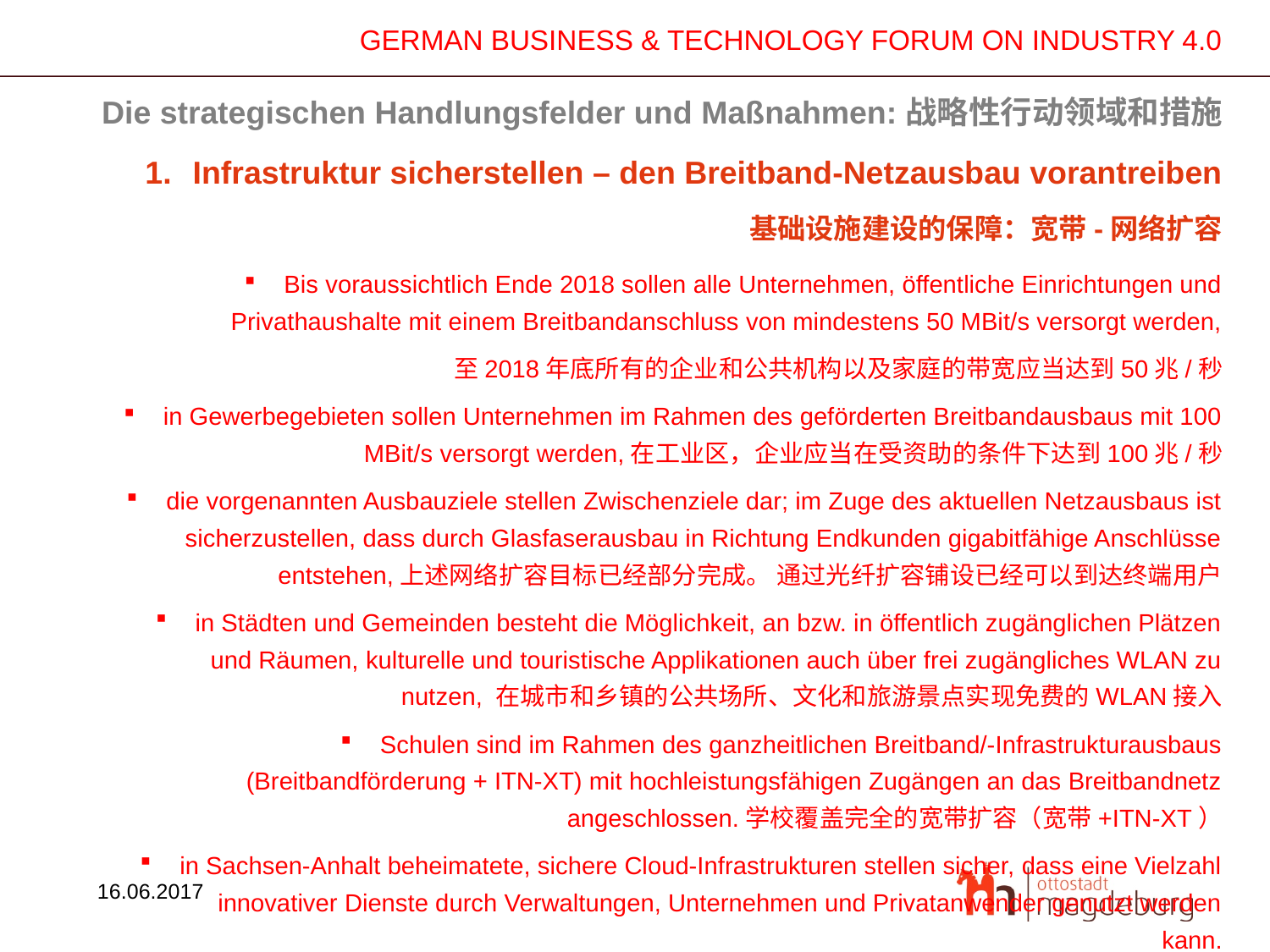

Die strategischen Handlungsfelder und Maßnahmen:战略性行动领域和措施

Infrastruktur sicherstellen – den Breitband-Netzausbau vorantreiben
     基础设施建设的保障：宽带-网络扩容
Bis voraussichtlich Ende 2018 sollen alle Unternehmen, öffentliche Einrichtungen und Privathaushalte mit einem Breitbandanschluss von mindestens 50 MBit/s versorgt werden,
      至2018年底所有的企业和公共机构以及家庭的带宽应当达到50兆/秒
in Gewerbegebieten sollen Unternehmen im Rahmen des geförderten Breitbandausbaus mit 100 MBit/s versorgt werden,在工业区，企业应当在受资助的条件下达到100兆/秒
die vorgenannten Ausbauziele stellen Zwischenziele dar; im Zuge des aktuellen Netzausbaus ist sicherzustellen, dass durch Glasfaserausbau in Richtung Endkunden gigabitfähige Anschlüsse entstehen,上述网络扩容目标已经部分完成。 通过光纤扩容铺设已经可以到达终端用户
in Städten und Gemeinden besteht die Möglichkeit, an bzw. in öffentlich zugänglichen Plätzen und Räumen, kulturelle und touristische Applikationen auch über frei zugängliches WLAN zu nutzen, 在城市和乡镇的公共场所、文化和旅游景点实现免费的WLAN接入
Schulen sind im Rahmen des ganzheitlichen Breitband/-Infrastrukturausbaus (Breitbandförderung + ITN-XT) mit hochleistungsfähigen Zugängen an das Breitbandnetz angeschlossen.学校覆盖完全的宽带扩容（宽带+ITN-XT）
in Sachsen-Anhalt beheimatete, sichere Cloud-Infrastrukturen stellen sicher, dass eine Vielzahl innovativer Dienste durch Verwaltungen, Unternehmen und Privatanwender genutzt werden kann.
      在萨安州的落地的云服务基础设施给行政管理、企业和个人提供了更多的便利